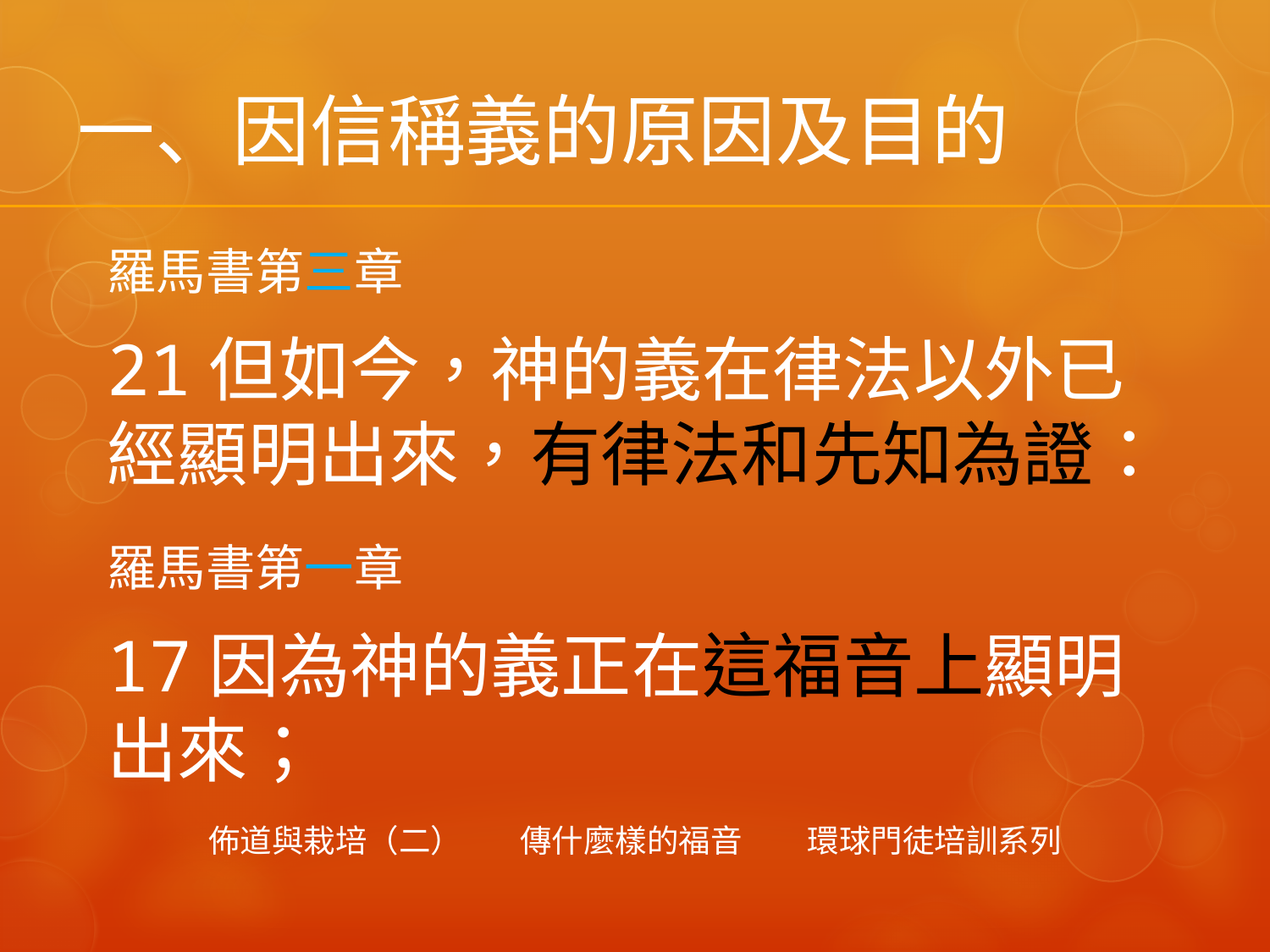

一、因信稱義的原因及目的

羅馬書第三章

21但如今，神的義在律法以外已經顯明出來，有律法和先知為證：

羅馬書第一章

17因為神的義正在這福音上顯明出來；